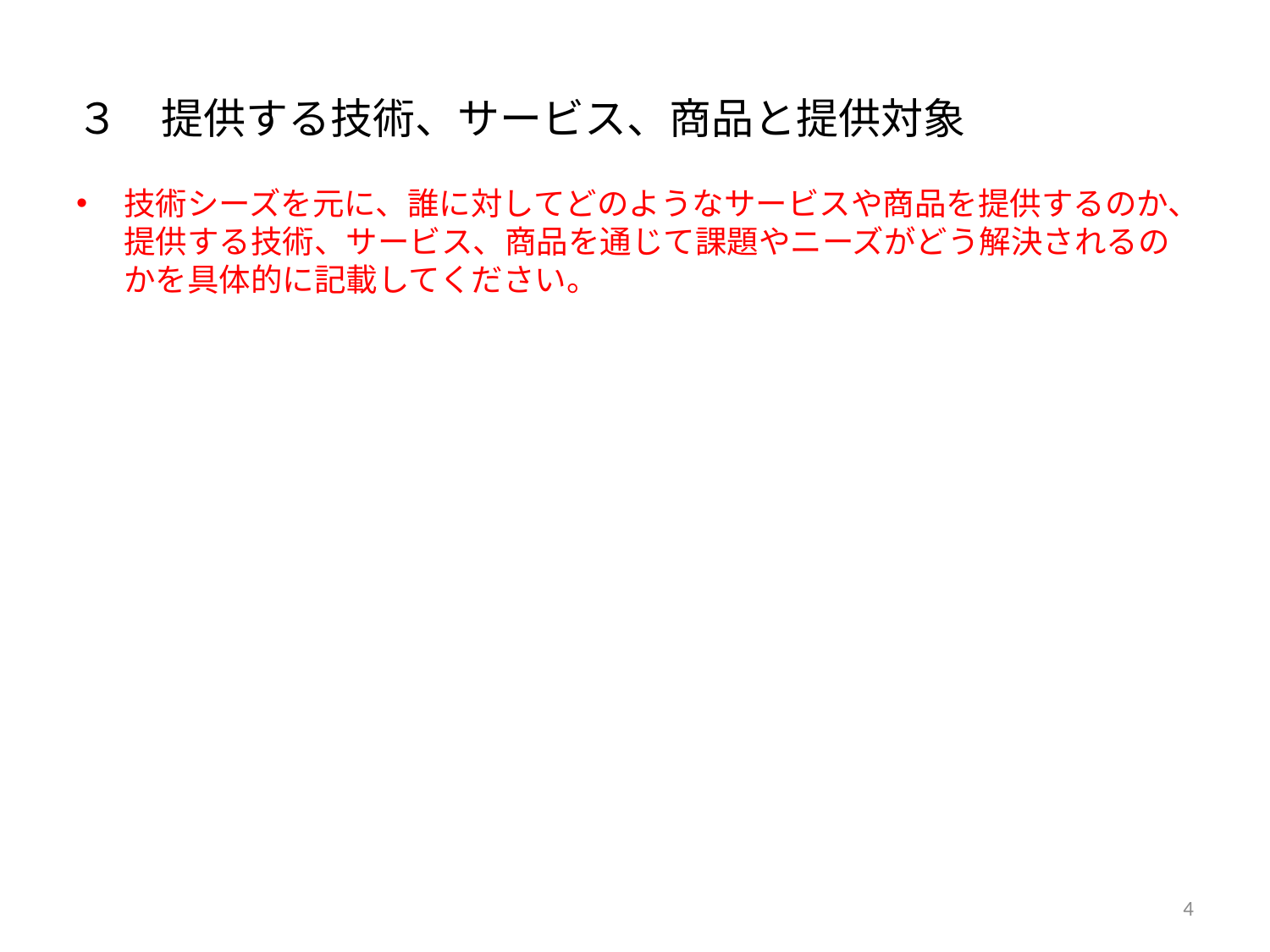

# ３　提供する技術、サービス、商品と提供対象
技術シーズを元に、誰に対してどのようなサービスや商品を提供するのか、提供する技術、サービス、商品を通じて課題やニーズがどう解決されるのかを具体的に記載してください。
4